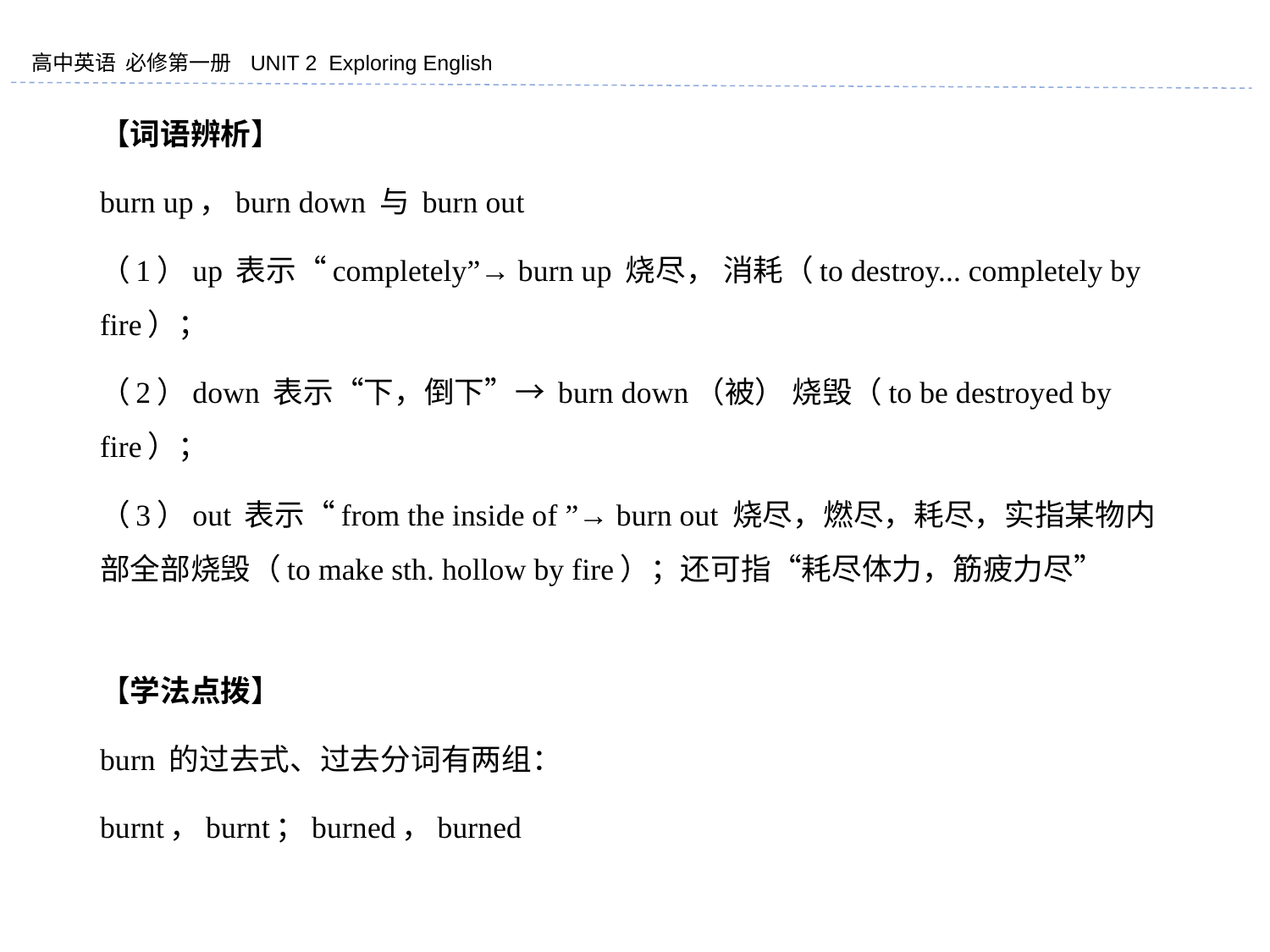

【词语辨析】
burn up，burn down 与 burn out
（1）up 表示“completely”→ burn up 烧尽， 消耗（to destroy... completely by fire）；
（2）down 表示“下，倒下”→ burn down（被） 烧毁（to be destroyed by fire）；
（3）out 表示“from the inside of ”→ burn out 烧尽，燃尽，耗尽，实指某物内部全部烧毁（to make sth. hollow by fire）；还可指“耗尽体力，筋疲力尽”
【学法点拨】
burn 的过去式、过去分词有两组：
burnt，burnt；burned，burned